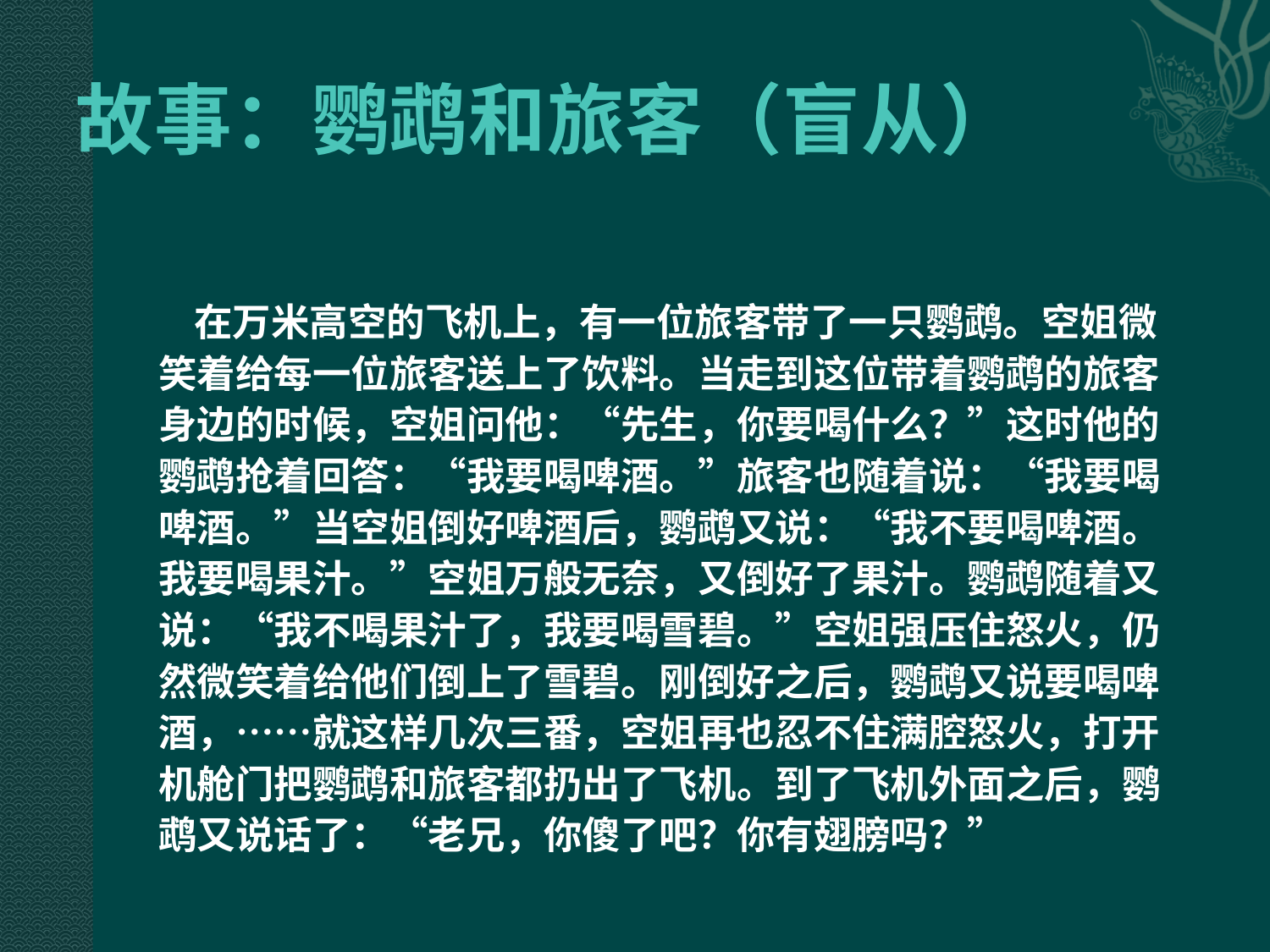

# 故事：鹦鹉和旅客（盲从）

         在万米高空的飞机上，有一位旅客带了一只鹦鹉。空姐微笑着给每一位旅客送上了饮料。当走到这位带着鹦鹉的旅客身边的时候，空姐问他：“先生，你要喝什么？”这时他的鹦鹉抢着回答：“我要喝啤酒。”旅客也随着说：“我要喝啤酒。”当空姐倒好啤酒后，鹦鹉又说：“我不要喝啤酒。我要喝果汁。”空姐万般无奈，又倒好了果汁。鹦鹉随着又说：“我不喝果汁了，我要喝雪碧。”空姐强压住怒火，仍然微笑着给他们倒上了雪碧。刚倒好之后，鹦鹉又说要喝啤酒，……就这样几次三番，空姐再也忍不住满腔怒火，打开机舱门把鹦鹉和旅客都扔出了飞机。到了飞机外面之后，鹦鹉又说话了：“老兄，你傻了吧？你有翅膀吗？”